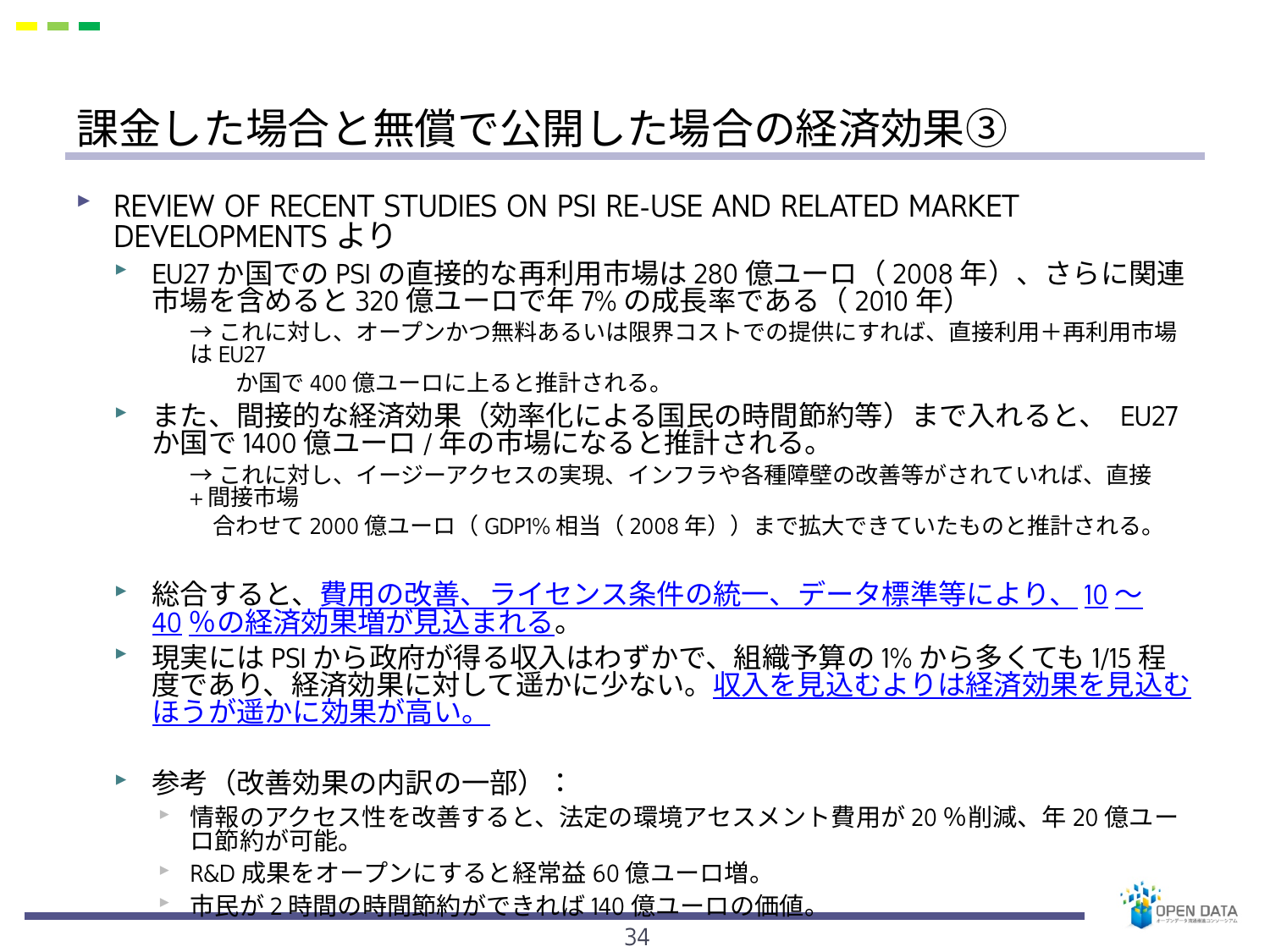

# 課金した場合と無償で公開した場合の経済効果③
REVIEW OF RECENT STUDIES ON PSI RE-USE AND RELATED MARKET DEVELOPMENTSより
EU27か国でのPSIの直接的な再利用市場は280億ユーロ（2008年）、さらに関連市場を含めると320億ユーロで年7%の成長率である（2010年）
→これに対し、オープンかつ無料あるいは限界コストでの提供にすれば、直接利用＋再利用市場はEU27
　　か国で400億ユーロに上ると推計される。
また、間接的な経済効果（効率化による国民の時間節約等）まで入れると、 EU27か国で1400億ユーロ/年の市場になると推計される。
→これに対し、イージーアクセスの実現、インフラや各種障壁の改善等がされていれば、直接+間接市場
　合わせて2000億ユーロ（GDP1%相当（2008年））まで拡大できていたものと推計される。

総合すると、費用の改善、ライセンス条件の統一、データ標準等により、10～40％の経済効果増が見込まれる。
現実にはPSIから政府が得る収入はわずかで、組織予算の1%から多くても1/15程度であり、経済効果に対して遥かに少ない。収入を見込むよりは経済効果を見込むほうが遥かに効果が高い。

参考（改善効果の内訳の一部）：
情報のアクセス性を改善すると、法定の環境アセスメント費用が20％削減、年20億ユーロ節約が可能。
R&D成果をオープンにすると経常益60億ユーロ増。
市民が2時間の時間節約ができれば140億ユーロの価値。
34